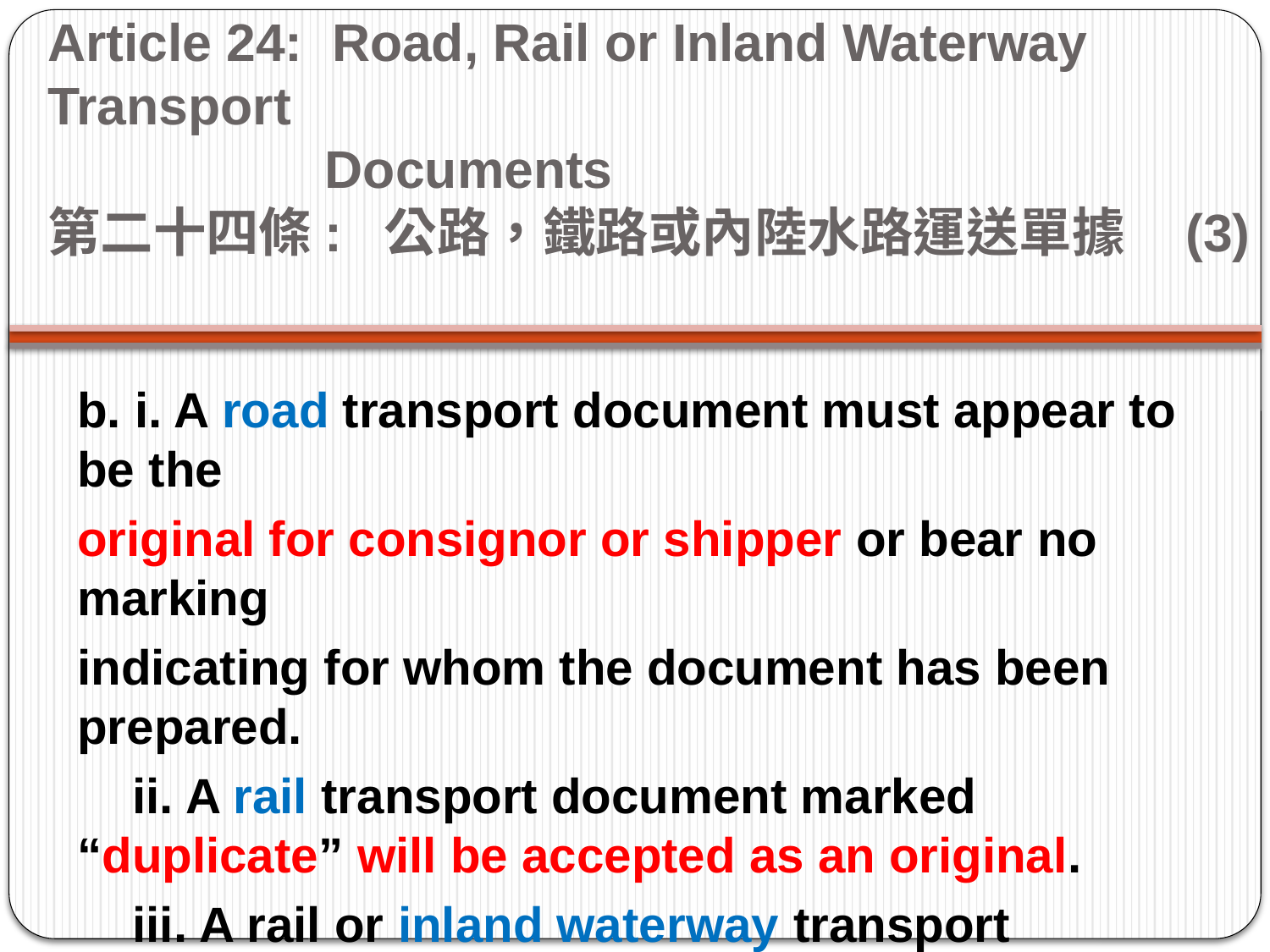

# Article 24:  Road, Rail or Inland Waterway Transport Documents   第二十四條:  公路，鐵路或內陸水路運送單據    (3)
b. i. A road transport document must appear to be the
original for consignor or shipper or bear no marking
indicating for whom the document has been prepared.
    ii. A rail transport document marked “duplicate” will be accepted as an original.
    iii. A rail or inland waterway transport document will be accepted as an original whether marked as an original or not.